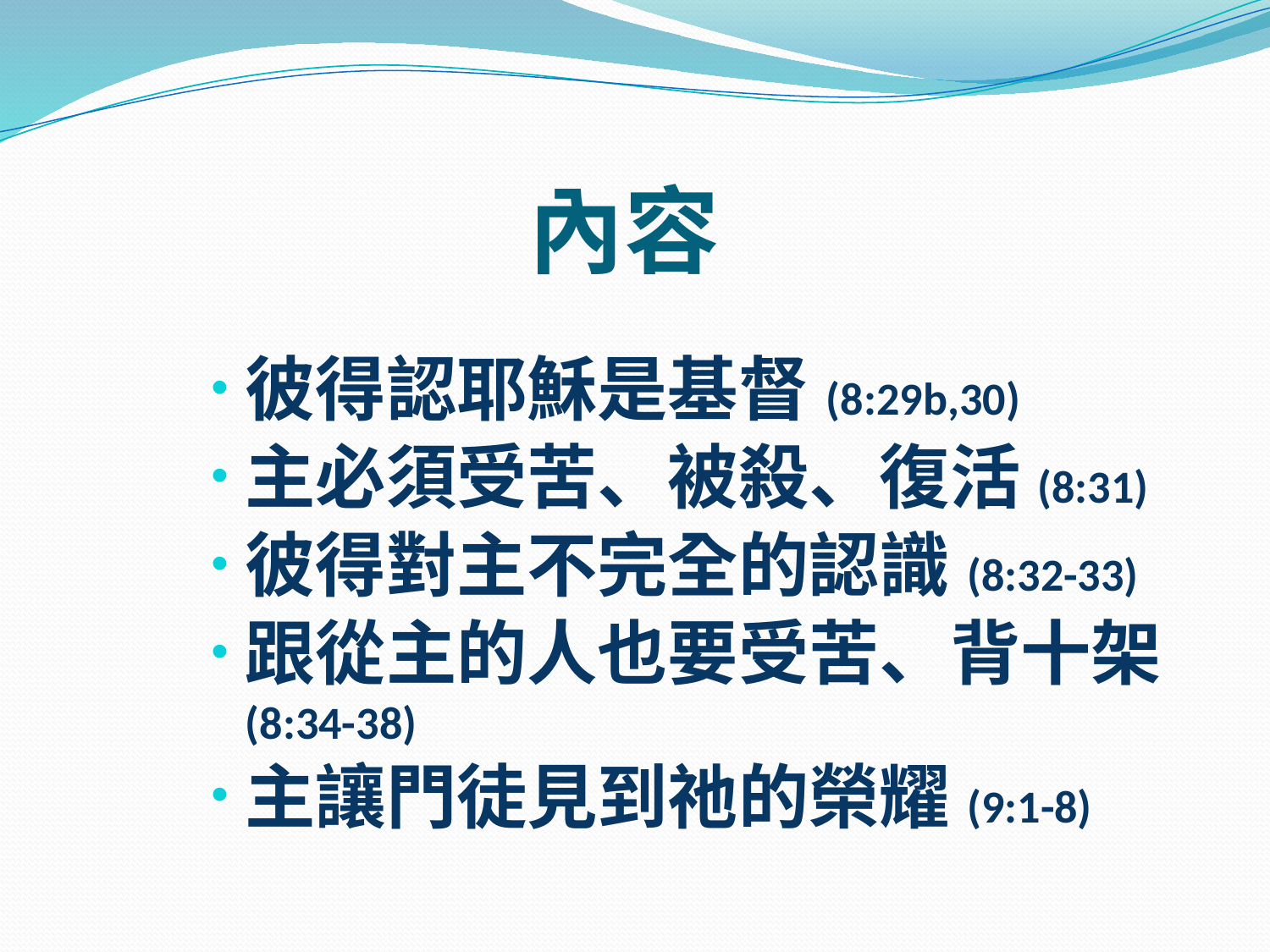

# 內容
彼得認耶穌是基督(8:29b,30)
主必須受苦、被殺、復活(8:31)
彼得對主不完全的認識(8:32-33)
跟從主的人也要受苦、背十架(8:34-38)
主讓門徒見到祂的榮耀(9:1-8)